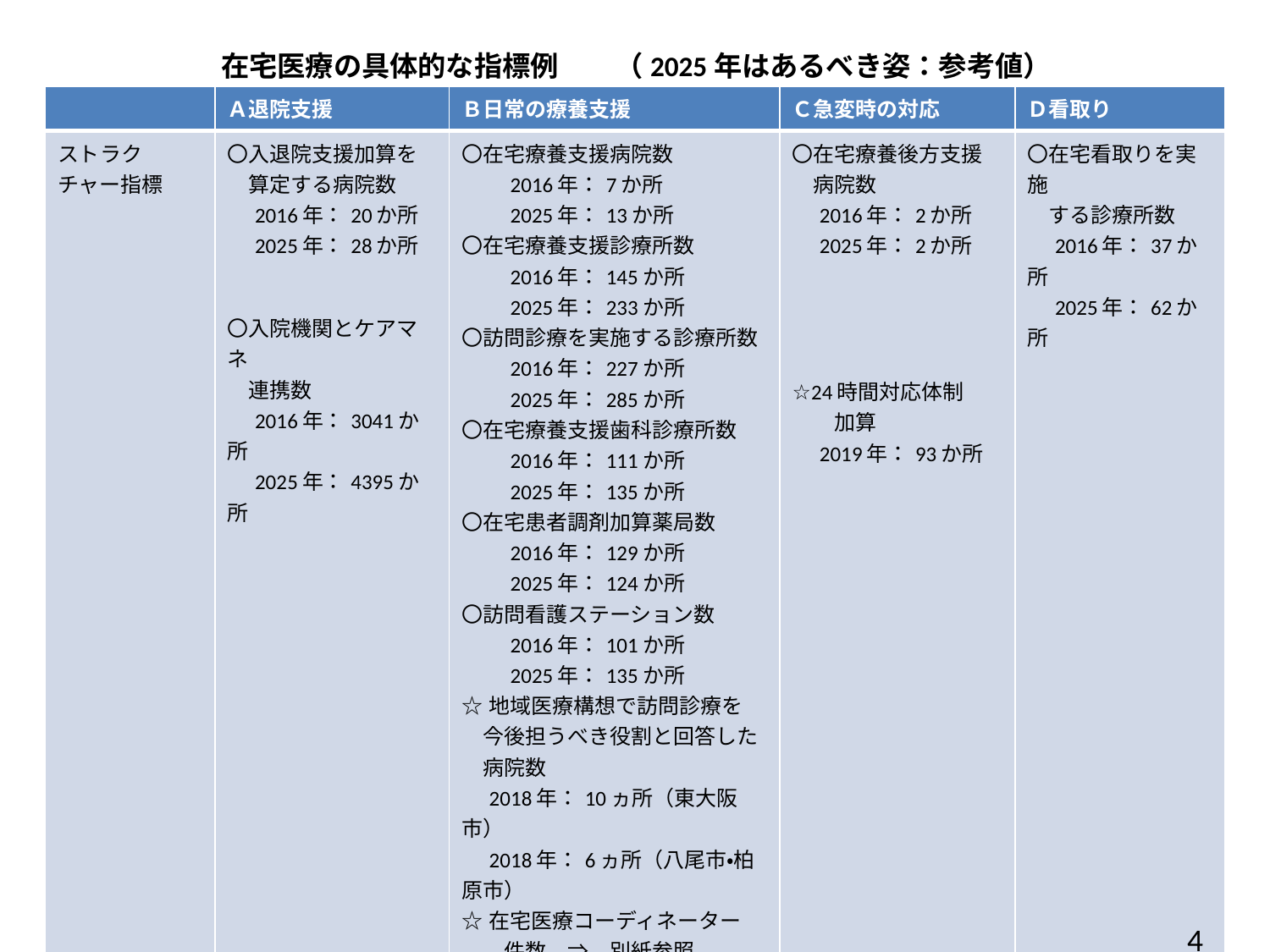

# 在宅医療の具体的な指標例　　（2025年はあるべき姿：参考値）
|  | Ａ退院支援 | Ｂ日常の療養支援 | Ｃ急変時の対応 | Ｄ看取り |
| --- | --- | --- | --- | --- |
| ストラクチャー指標 | 〇入退院支援加算を 　算定する病院数 　2016年：20か所 　2025年：28か所　 〇入院機関とケアマネ 　連携数 　2016年：3041か所 　2025年：4395か所 | 〇在宅療養支援病院数 　　2016年：7か所 　　2025年：13か所 〇在宅療養支援診療所数 　　2016年：145か所 　　2025年：233か所 〇訪問診療を実施する診療所数 　　2016年：227か所 　　2025年：285か所 〇在宅療養支援歯科診療所数 　　2016年：111か所 　　2025年：135か所 〇在宅患者調剤加算薬局数 　　2016年：129か所 　　2025年：124か所 〇訪問看護ステーション数 　　2016年：101か所 　　2025年：135か所 ☆地域医療構想で訪問診療を　 　今後担うべき役割と回答した 　病院数 　2018年：10ヵ所（東大阪市） 　2018年：6ヵ所（八尾市・柏原市） ☆在宅医療コーディネーター 　　件数　⇒　別紙参照 | 〇在宅療養後方支援 　病院数 　2016年：2か所 　2025年：2か所 　　　　　 ☆24時間対応体制 　　加算 　2019年：93か所 | 〇在宅看取りを実施 　する診療所数 　2016年：37か所 　2025年：62か所 |
| プロセス指標 | ・平均在院日数 |  | ・往診件数 | ・在宅看取り件数 |
| アウトカム指標 |  | ・生活満足度 ・従事者満足度 ・要介護高齢者の在宅療養率 |  |  |
　4